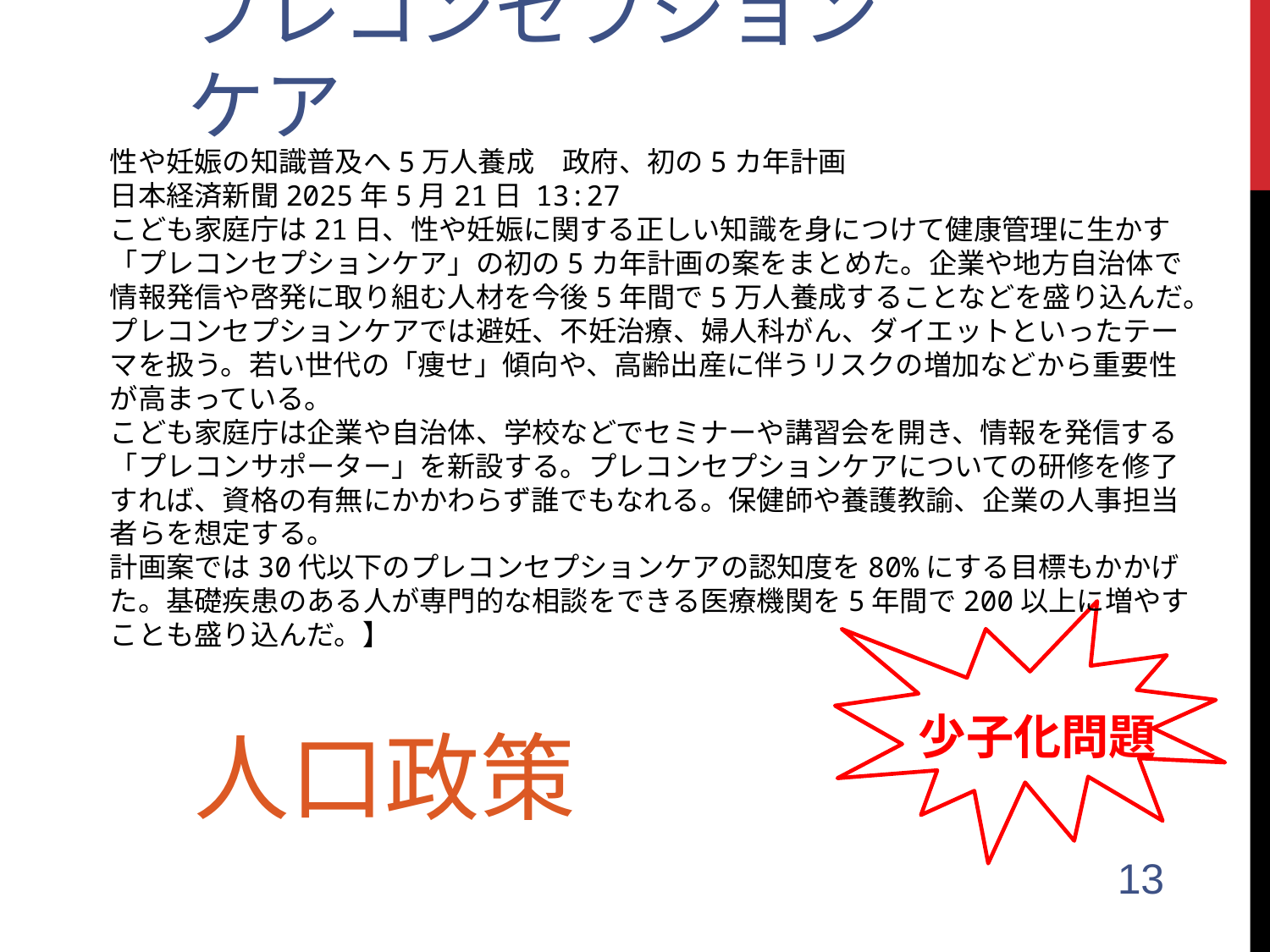

# プレコンセプションケア
性や妊娠の知識普及へ5万人養成　政府、初の5カ年計画
日本経済新聞2025年5月21日 13:27
こども家庭庁は21日、性や妊娠に関する正しい知識を身につけて健康管理に生かす「プレコンセプションケア」の初の5カ年計画の案をまとめた。企業や地方自治体で情報発信や啓発に取り組む人材を今後5年間で5万人養成することなどを盛り込んだ。
プレコンセプションケアでは避妊、不妊治療、婦人科がん、ダイエットといったテーマを扱う。若い世代の「痩せ」傾向や、高齢出産に伴うリスクの増加などから重要性が高まっている。
こども家庭庁は企業や自治体、学校などでセミナーや講習会を開き、情報を発信する「プレコンサポーター」を新設する。プレコンセプションケアについての研修を修了すれば、資格の有無にかかわらず誰でもなれる。保健師や養護教諭、企業の人事担当者らを想定する。
計画案では30代以下のプレコンセプションケアの認知度を80%にする目標もかかげた。基礎疾患のある人が専門的な相談をできる医療機関を5年間で200以上に増やすことも盛り込んだ。】

人口政策

少子化問題
13